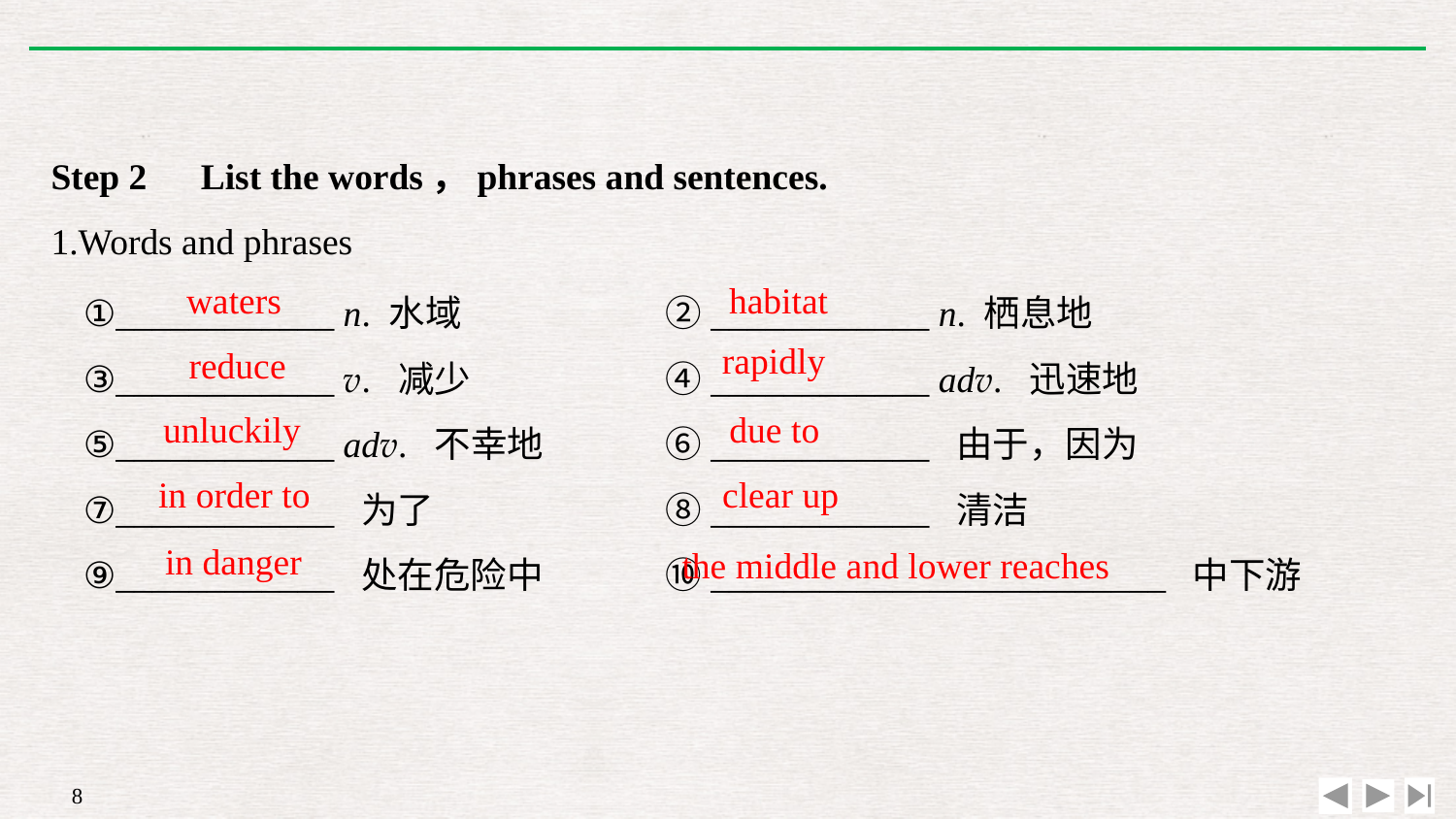

Step 2　List the words，phrases and sentences.
1.Words and phrases
①____________ n. 水域　　　　	②____________ n. 栖息地
③____________ v.  减少  		④____________ adv.  迅速地
⑤____________ adv.  不幸地  	⑥____________  由于，因为
⑦____________  为了  		⑧____________  清洁
⑨____________  处在危险中  	⑩_________________________  中下游
waters
habitat
rapidly
reduce
unluckily
due to
in order to
clear up
in danger
the middle and lower reaches